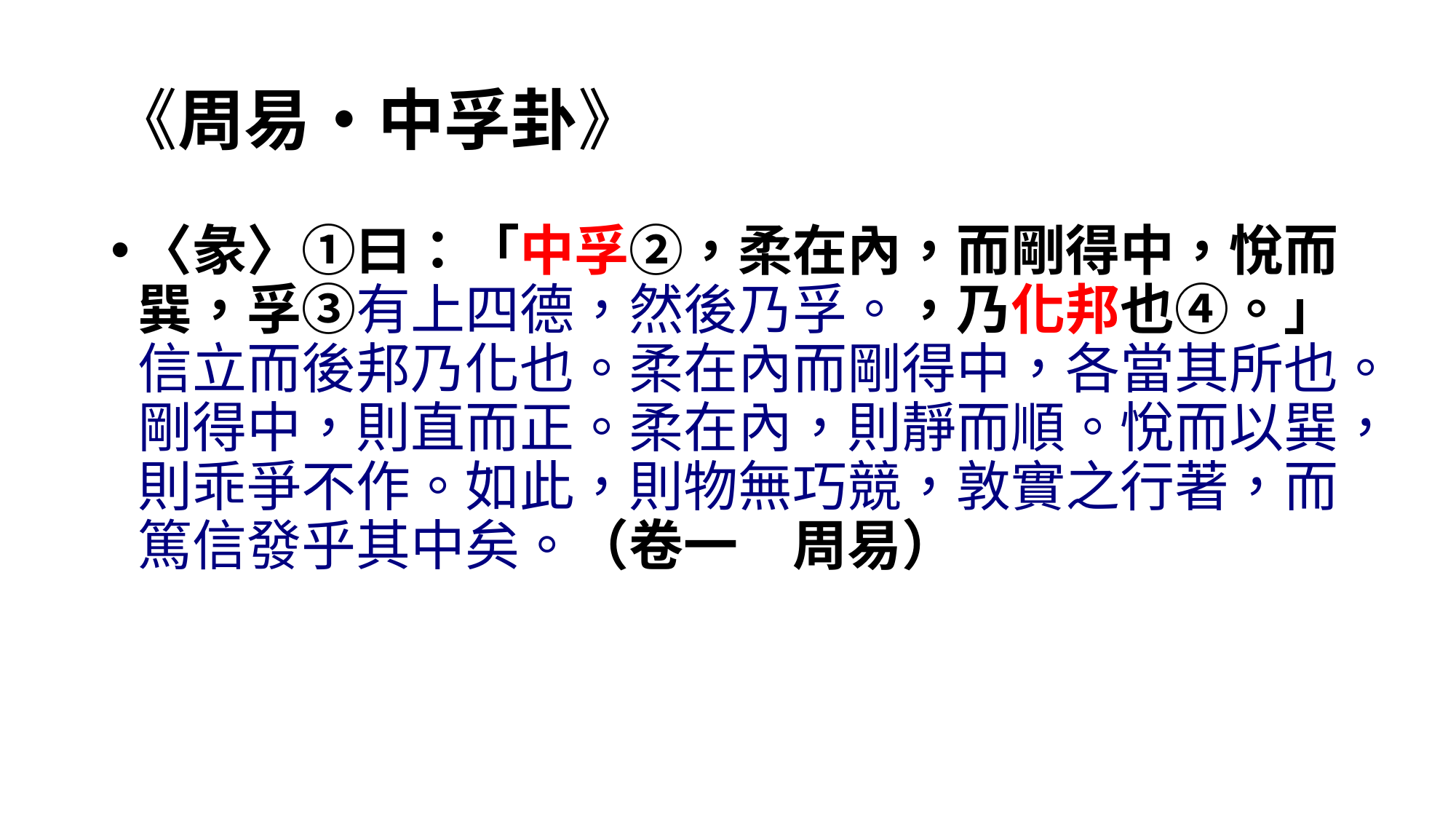

# 《周易‧中孚卦》
〈彖〉①曰：「中孚②，柔在內，而剛得中，悅而巽，孚③有上四德，然後乃孚。，乃化邦也④。」信立而後邦乃化也。柔在內而剛得中，各當其所也。剛得中，則直而正。柔在內，則靜而順。悅而以巽，則乖爭不作。如此，則物無巧競，敦實之行著，而篤信發乎其中矣。（卷一　周易）